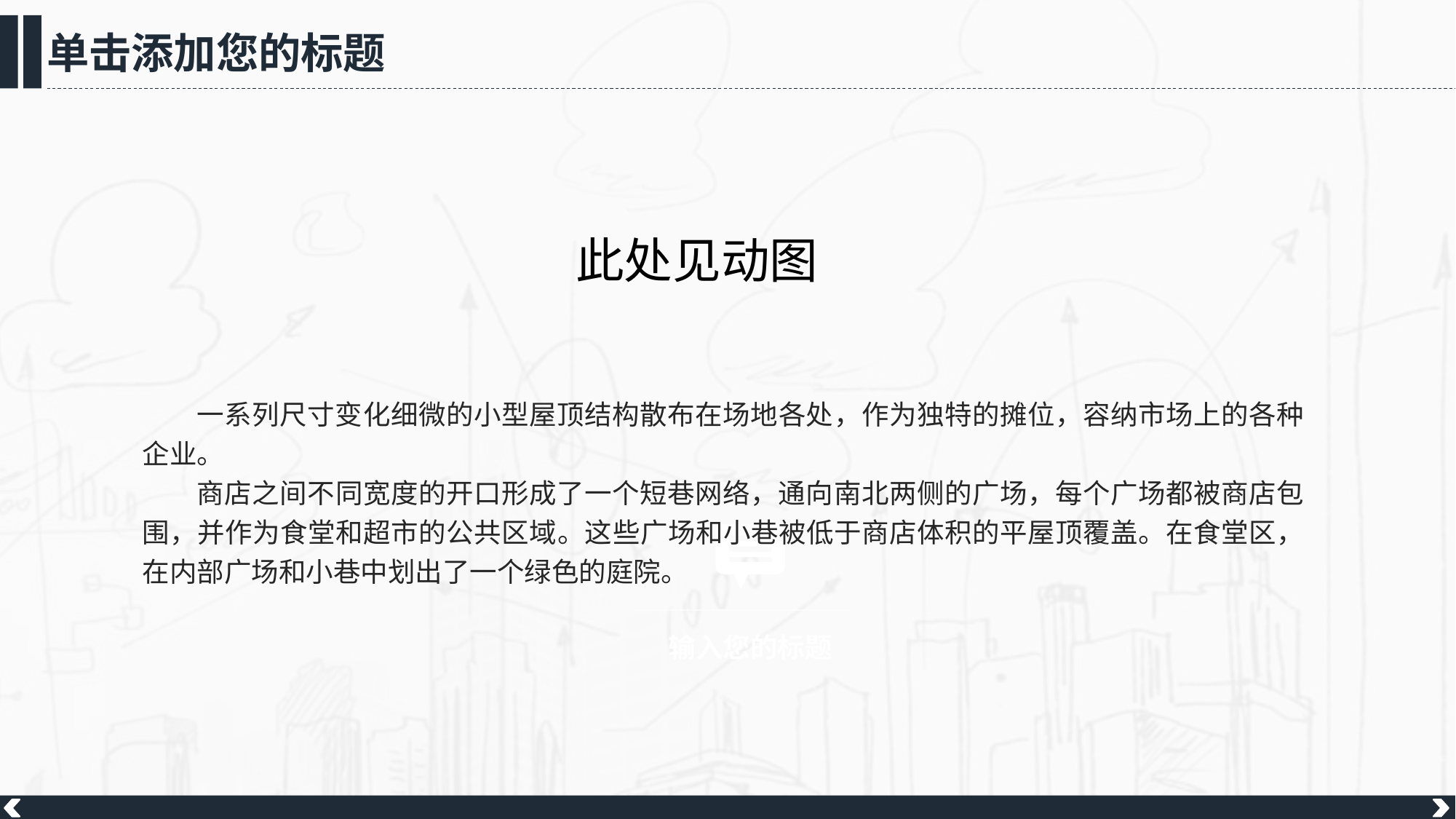

此处见动图

一系列尺寸变化细微的小型屋顶结构散布在场地各处，作为独特的摊位，容纳市场上的各种企业。
商店之间不同宽度的开口形成了一个短巷网络，通向南北两侧的广场，每个广场都被商店包围，并作为食堂和超市的公共区域。这些广场和小巷被低于商店体积的平屋顶覆盖。在食堂区，在内部广场和小巷中划出了一个绿色的庭院。

输入您的标题